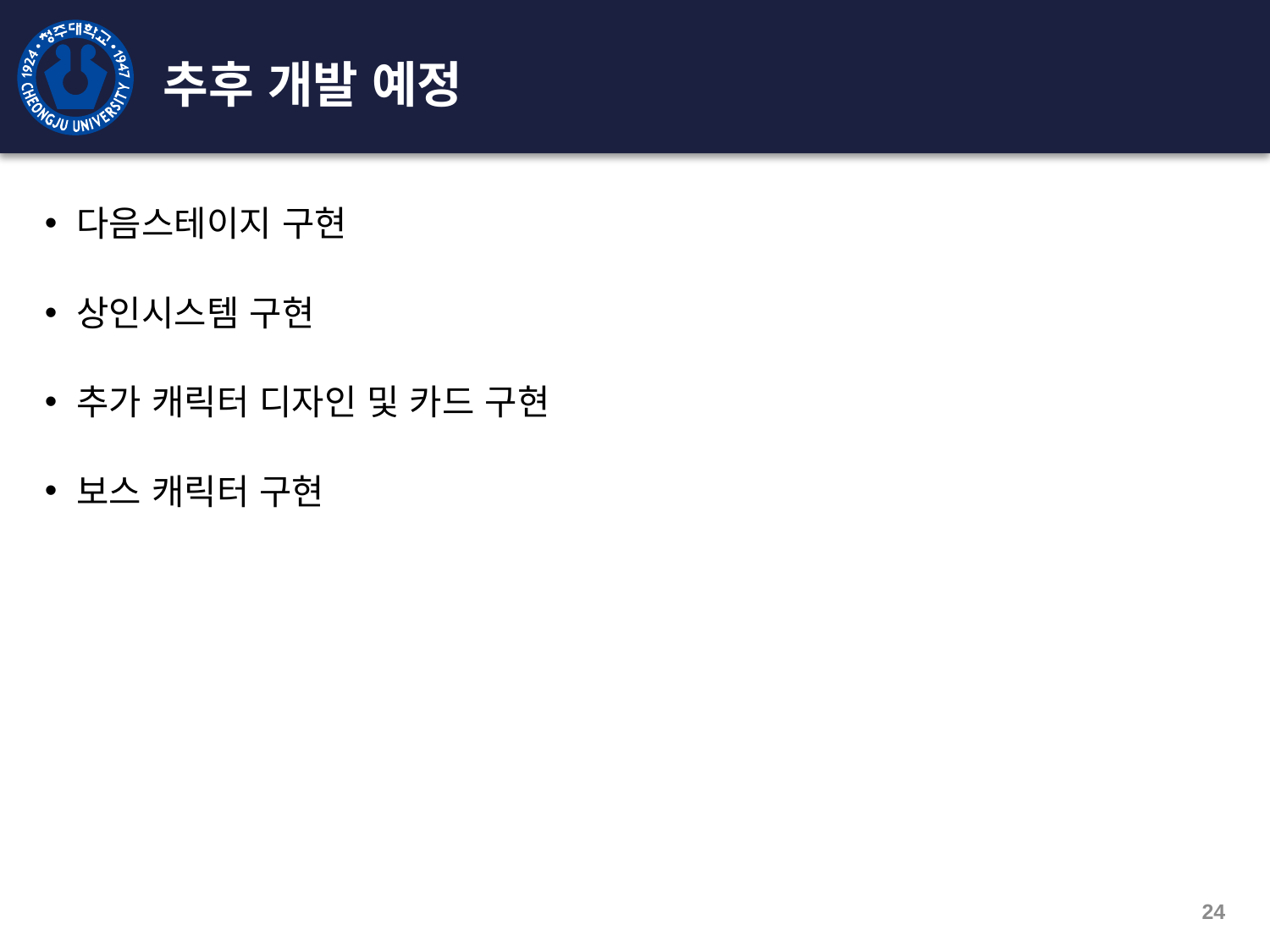

# 추후 개발 예정
다음스테이지 구현
상인시스템 구현
추가 캐릭터 디자인 및 카드 구현
보스 캐릭터 구현
24